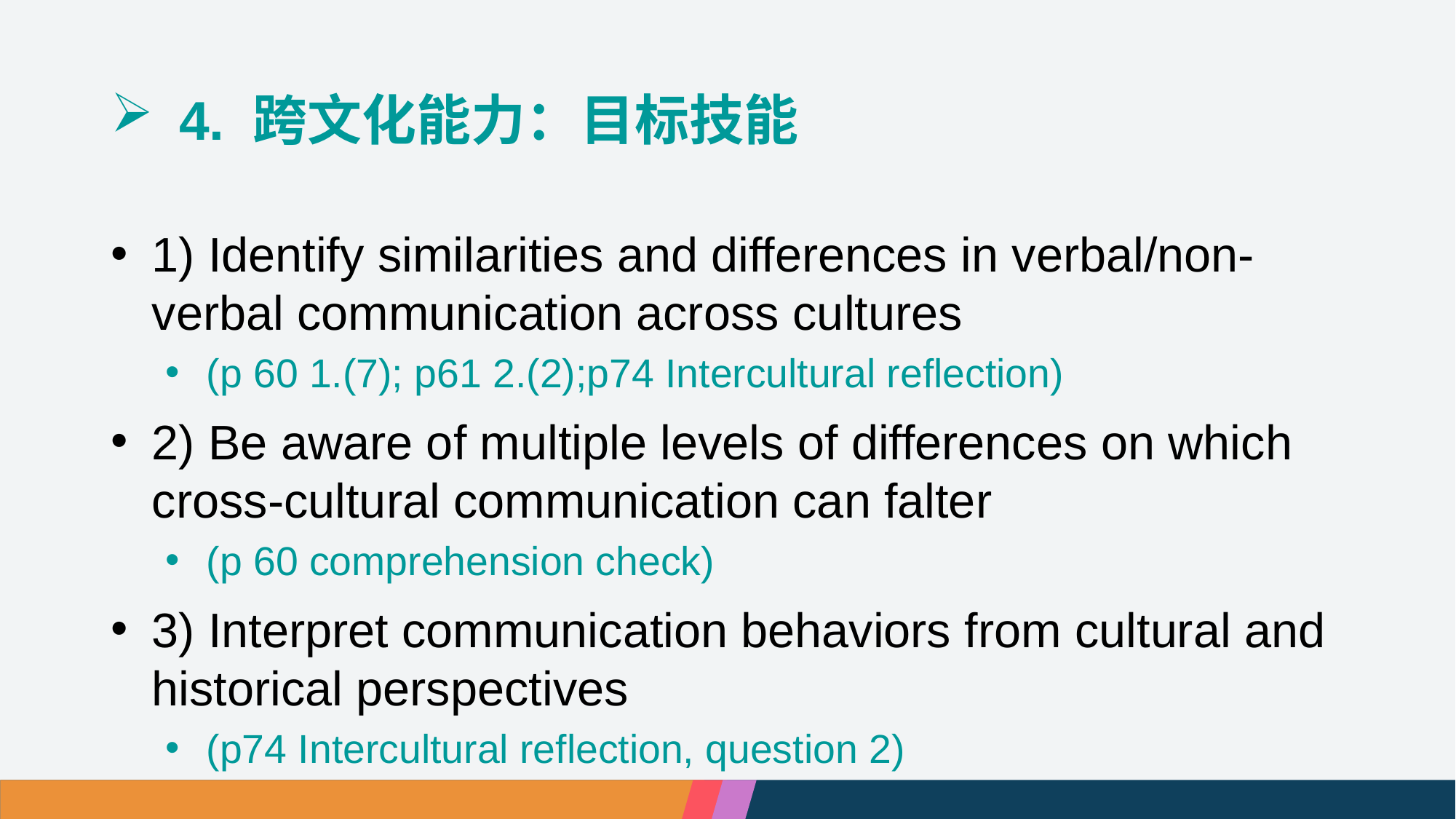

# 4. 跨文化能力：目标技能
1) Identify similarities and differences in verbal/non-verbal communication across cultures
(p 60 1.(7); p61 2.(2);p74 Intercultural reflection)
2) Be aware of multiple levels of differences on which cross-cultural communication can falter
(p 60 comprehension check)
3) Interpret communication behaviors from cultural and historical perspectives
(p74 Intercultural reflection, question 2)